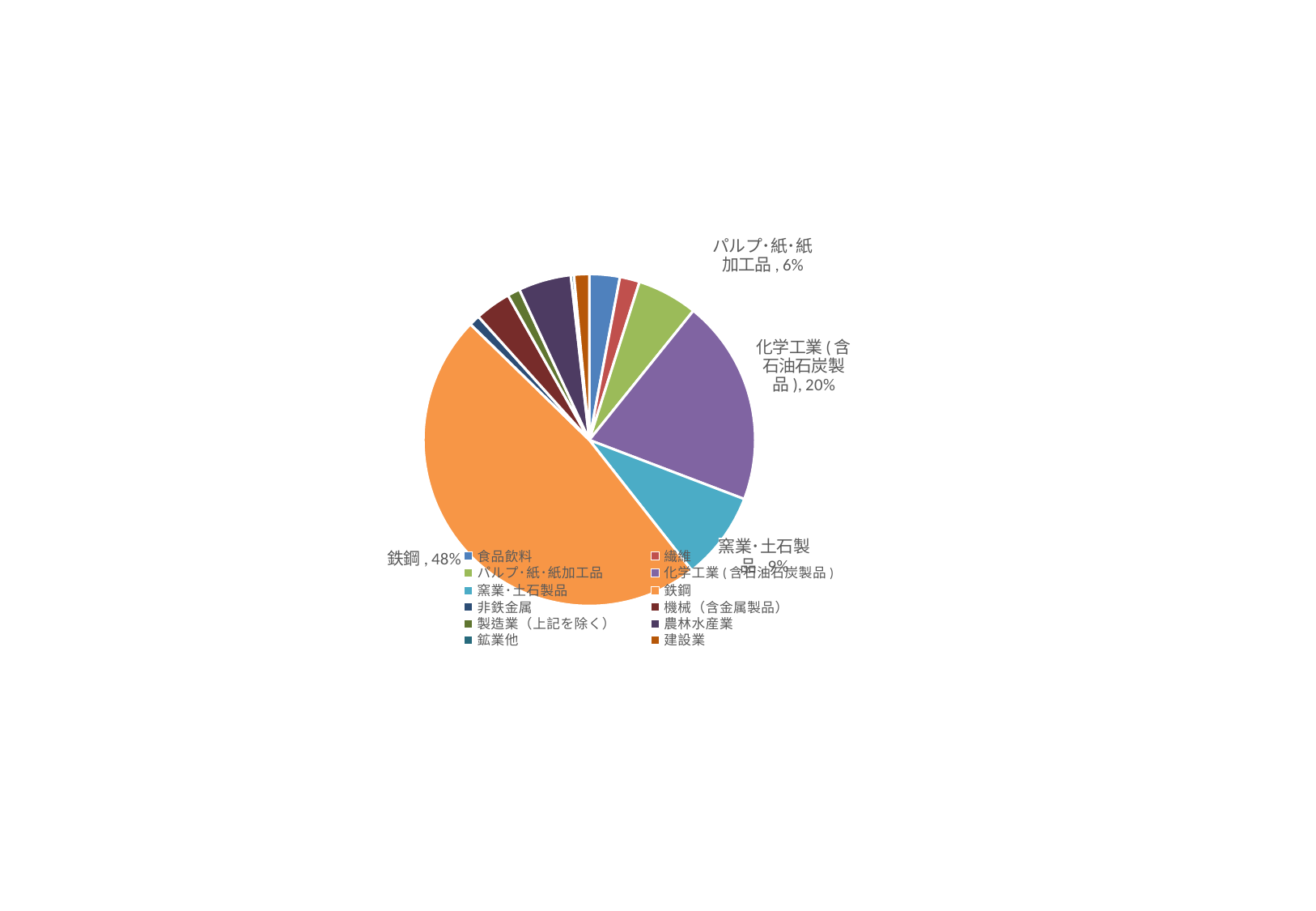

### Chart

| Category | CO2排出量 |
|---|---|
| 食品飲料 | 8291.0 |
| 繊維 | 5386.0 |
| パルプ･紙･紙加工品 | 16472.0 |
| 化学工業(含石油石炭製品) | 55840.0 |
| 窯業･土石製品 | 23996.0 |
| 鉄鋼 | 133710.0 |
| 非鉄金属 | 2960.0 |
| 機械（含金属製品） | 9797.0 |
| 製造業（上記を除く） | 3427.0 |
| 農林水産業 | 14338.0 |
| 鉱業他 | 854.0 |
| 建設業 | 4131.0 |